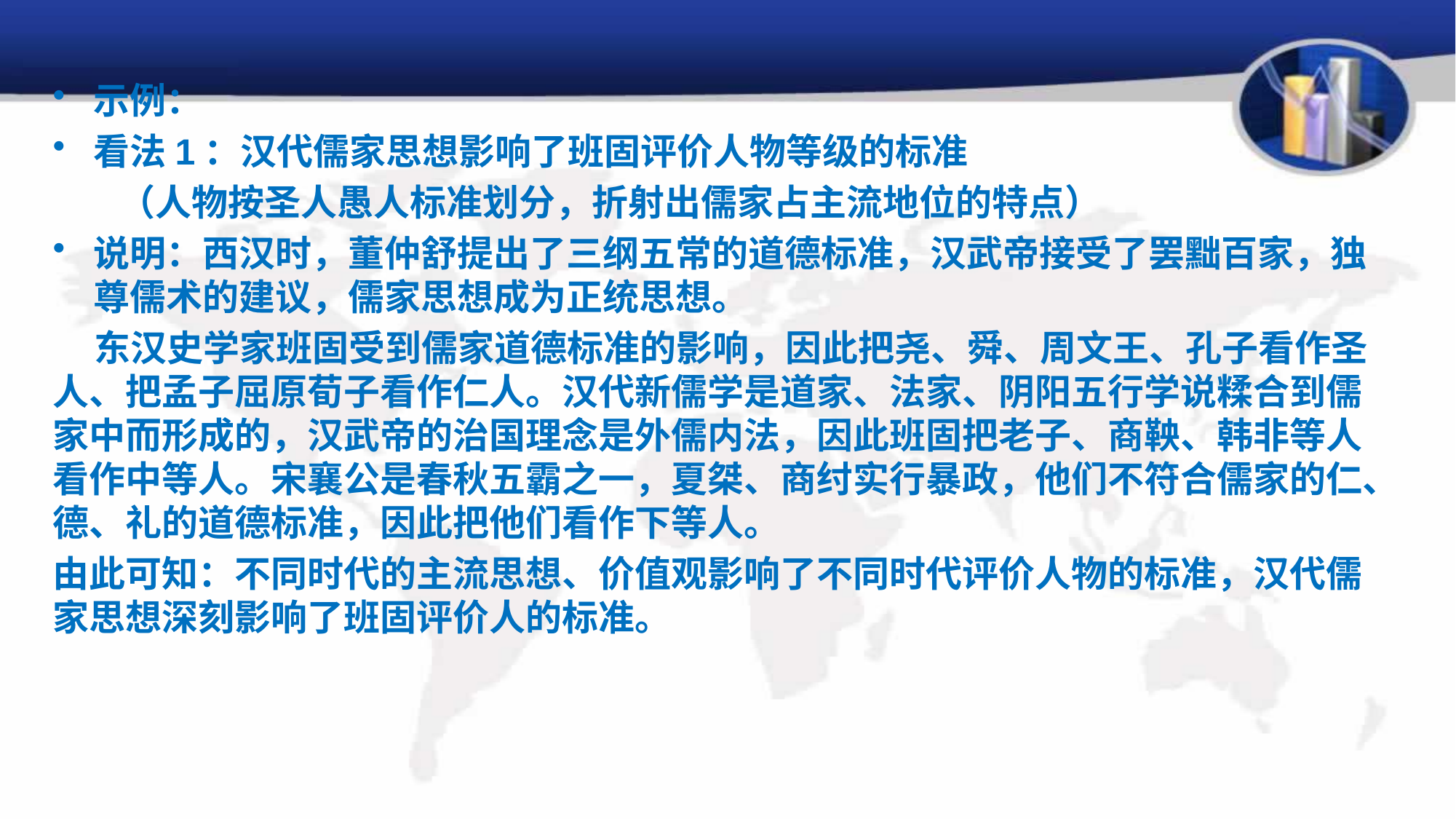

示例：
看法1：汉代儒家思想影响了班固评价人物等级的标准
       （人物按圣人愚人标准划分，折射出儒家占主流地位的特点）
说明：西汉时，董仲舒提出了三纲五常的道德标准，汉武帝接受了罢黜百家，独尊儒术的建议，儒家思想成为正统思想。
    东汉史学家班固受到儒家道德标准的影响，因此把尧、舜、周文王、孔子看作圣人、把孟子屈原荀子看作仁人。汉代新儒学是道家、法家、阴阳五行学说糅合到儒家中而形成的，汉武帝的治国理念是外儒内法，因此班固把老子、商鞅、韩非等人看作中等人。宋襄公是春秋五霸之一，夏桀、商纣实行暴政，他们不符合儒家的仁、德、礼的道德标准，因此把他们看作下等人。
由此可知：不同时代的主流思想、价值观影响了不同时代评价人物的标准，汉代儒家思想深刻影响了班固评价人的标准。